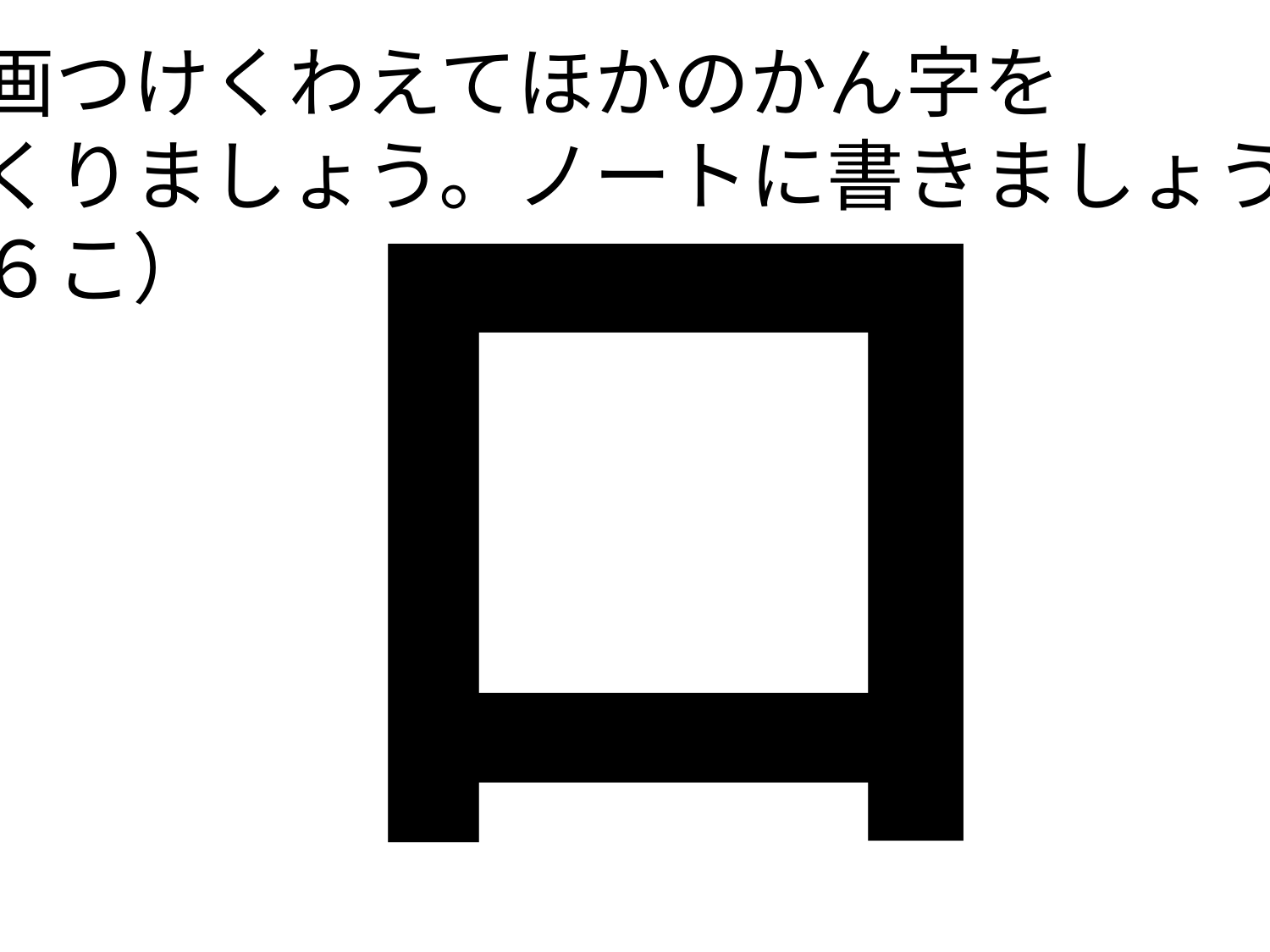

２画つけくわえてほかのかん字を
つくりましょう。ノートに書きましょう。
（６こ）
口